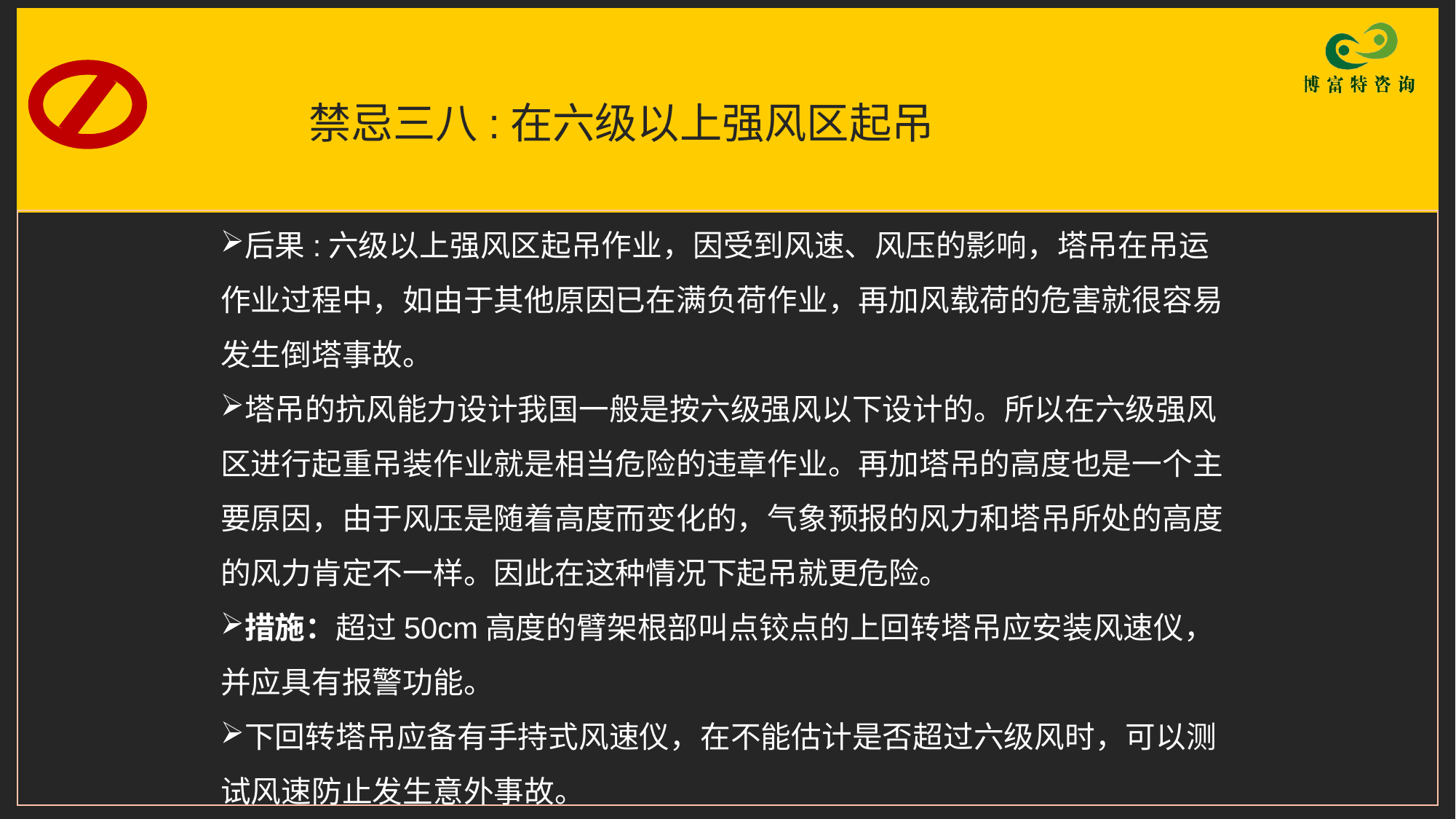

# 禁忌三八:在六级以上强风区起吊
后果:六级以上强风区起吊作业，因受到风速、风压的影响，塔吊在吊运作业过程中，如由于其他原因已在满负荷作业，再加风载荷的危害就很容易发生倒塔事故。
塔吊的抗风能力设计我国一般是按六级强风以下设计的。所以在六级强风区进行起重吊装作业就是相当危险的违章作业。再加塔吊的高度也是一个主要原因，由于风压是随着高度而变化的，气象预报的风力和塔吊所处的高度的风力肯定不一样。因此在这种情况下起吊就更危险。
措施：超过50cm高度的臂架根部叫点铰点的上回转塔吊应安装风速仪，并应具有报警功能。
下回转塔吊应备有手持式风速仪，在不能估计是否超过六级风时，可以测试风速防止发生意外事故。